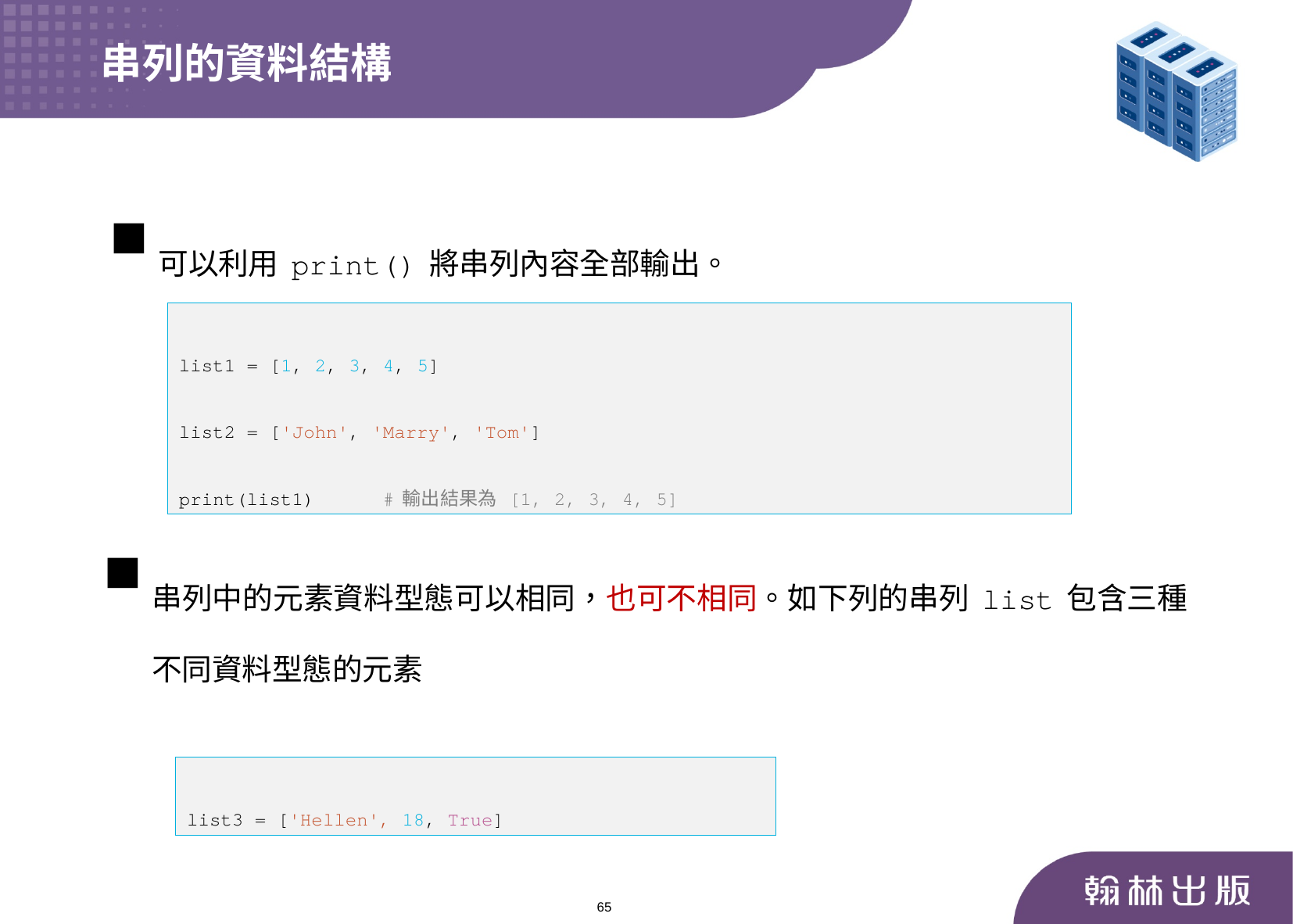

串列的資料結構
可以利用print()將串列內容全部輸出。
list1 = [1, 2, 3, 4, 5]
list2 = ['John', 'Marry', 'Tom']
print(list1)      #輸出結果為 [1, 2, 3, 4, 5]
串列中的元素資料型態可以相同，也可不相同。如下列的串列list包含三種不同資料型態的元素
list3 = ['Hellen', 18, True]
65